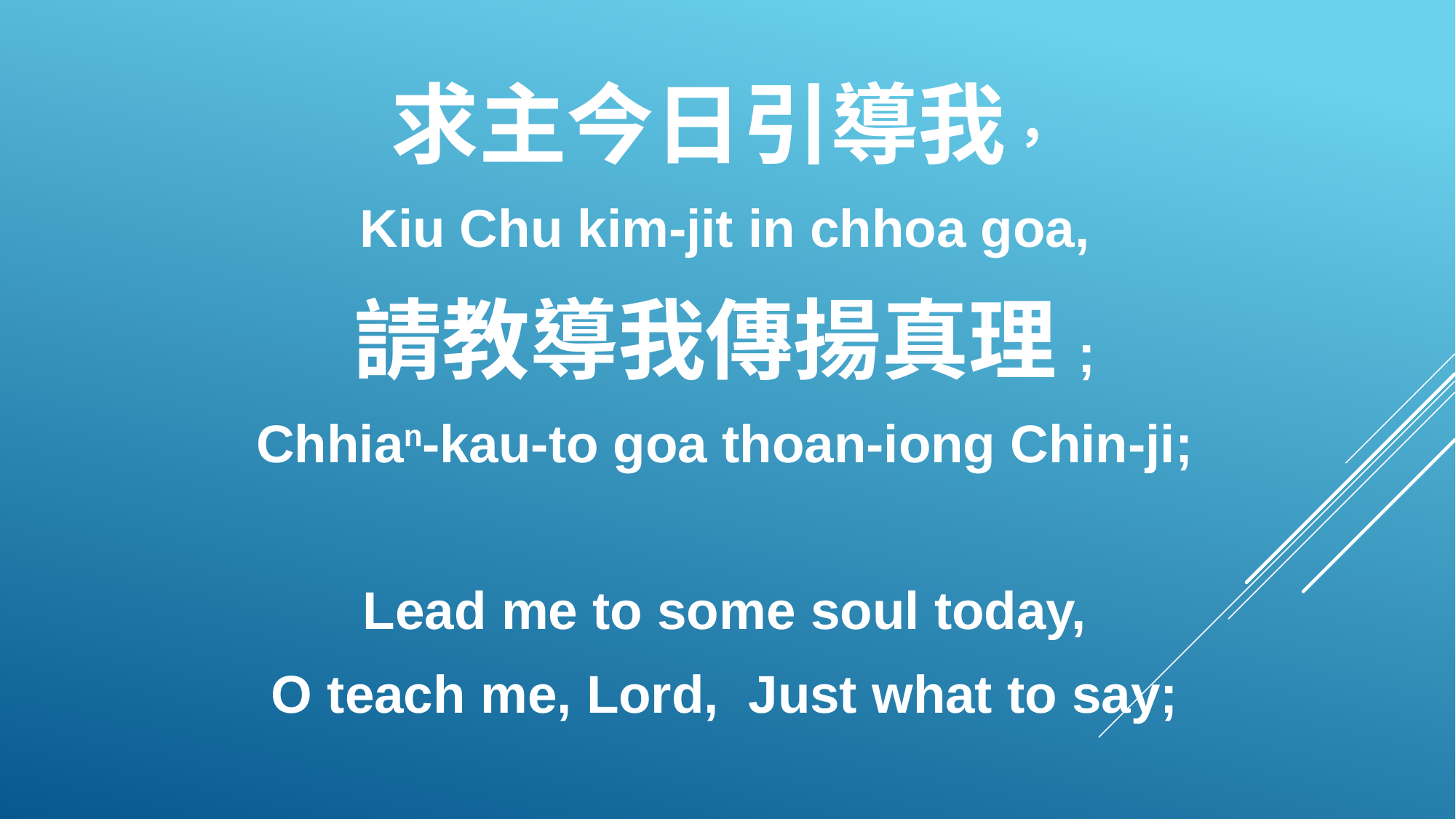

求主今日引導我，
Kiu Chu kim-jit in chhoa goa,
請教導我傳揚真理;
Chhian-kau-to goa thoan-iong Chin-ji;

Lead me to some soul today,
O teach me, Lord,  Just what to say;